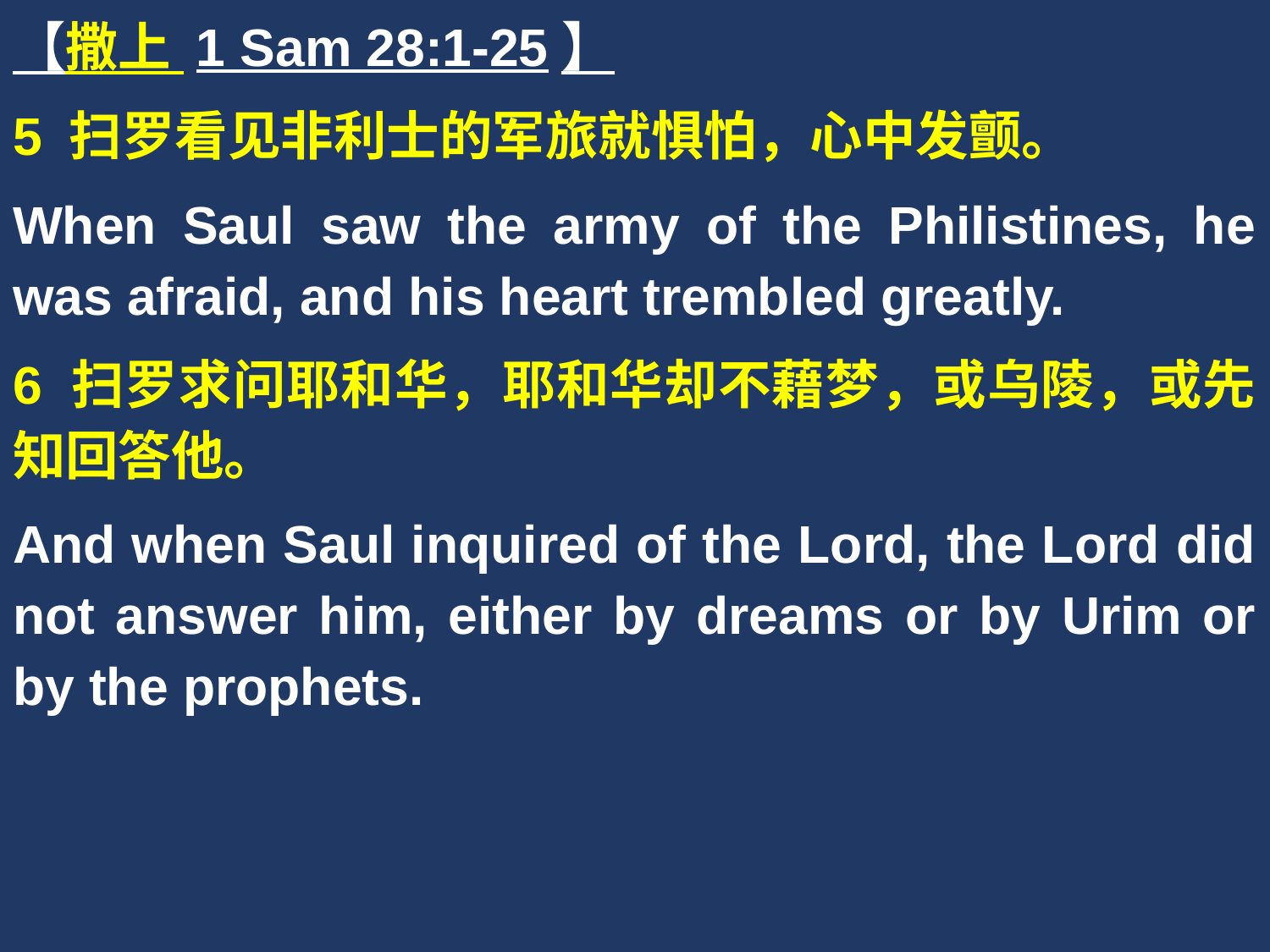

【撒上 1 Sam 28:1-25】
5 扫罗看见非利士的军旅就惧怕，心中发颤。
When Saul saw the army of the Philistines, he was afraid, and his heart trembled greatly.
6 扫罗求问耶和华，耶和华却不藉梦，或乌陵，或先知回答他。
And when Saul inquired of the Lord, the Lord did not answer him, either by dreams or by Urim or by the prophets.